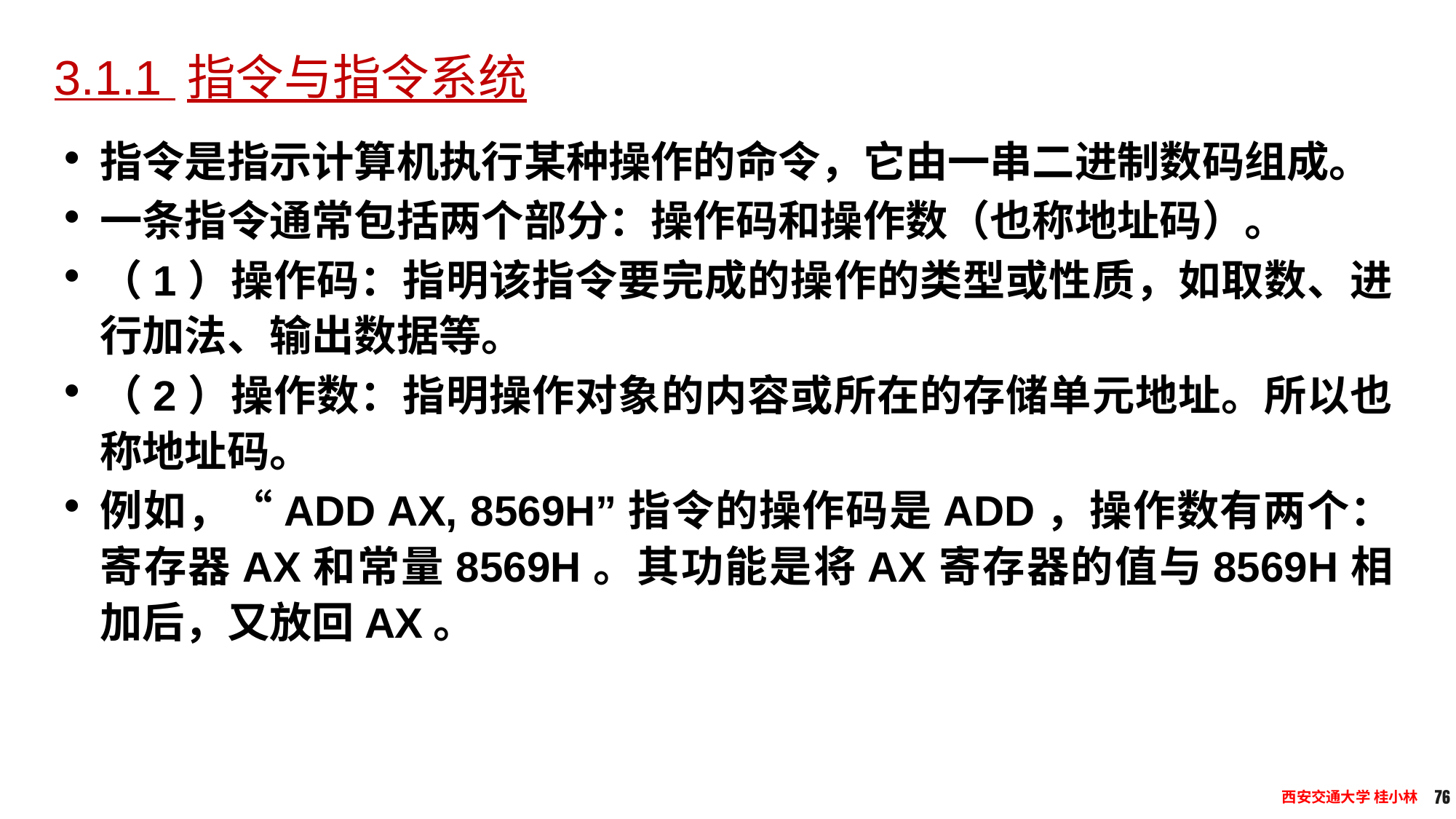

# 3.1.1 指令与指令系统
指令是指示计算机执行某种操作的命令，它由一串二进制数码组成。
一条指令通常包括两个部分：操作码和操作数（也称地址码）。
（1）操作码：指明该指令要完成的操作的类型或性质，如取数、进行加法、输出数据等。
（2）操作数：指明操作对象的内容或所在的存储单元地址。所以也称地址码。
例如，“ADD AX, 8569H”指令的操作码是ADD，操作数有两个：寄存器AX和常量8569H。其功能是将AX寄存器的值与8569H相加后，又放回AX。